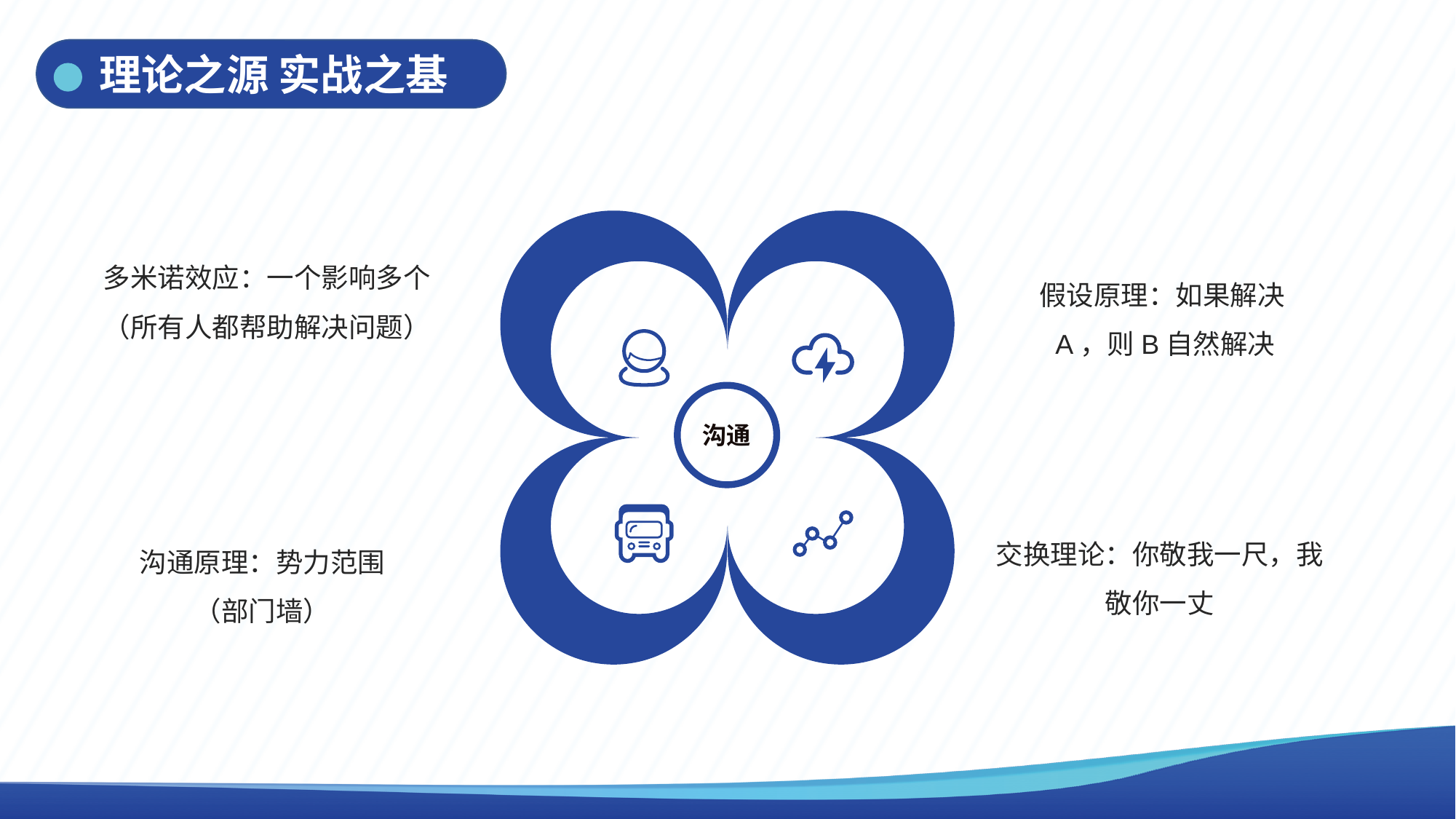

理论之源 实战之基

沟通

多米诺效应：一个影响多个（所有人都帮助解决问题）

假设原理：如果解决A，则B自然解决

交换理论：你敬我一尺，我敬你一丈
沟通原理：势力范围
（部门墙）